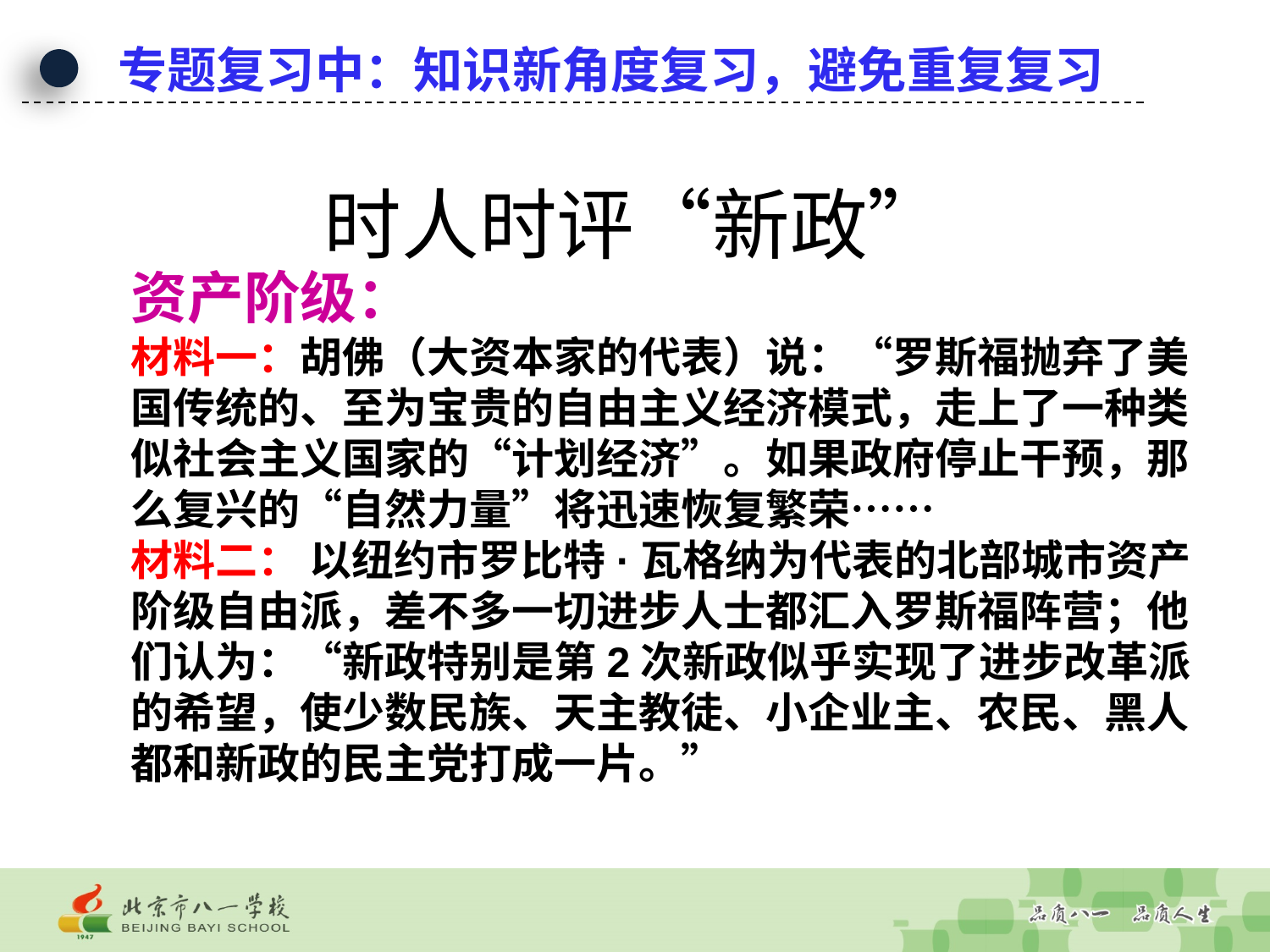

专题复习中：知识新角度复习，避免重复复习

# 时人时评“新政”
资产阶级：
材料一：胡佛（大资本家的代表）说：“罗斯福抛弃了美国传统的、至为宝贵的自由主义经济模式，走上了一种类似社会主义国家的“计划经济”。如果政府停止干预，那么复兴的“自然力量”将迅速恢复繁荣……
材料二： 以纽约市罗比特·瓦格纳为代表的北部城市资产阶级自由派，差不多一切进步人士都汇入罗斯福阵营；他们认为：“新政特别是第2次新政似乎实现了进步改革派的希望，使少数民族、天主教徒、小企业主、农民、黑人都和新政的民主党打成一片。”